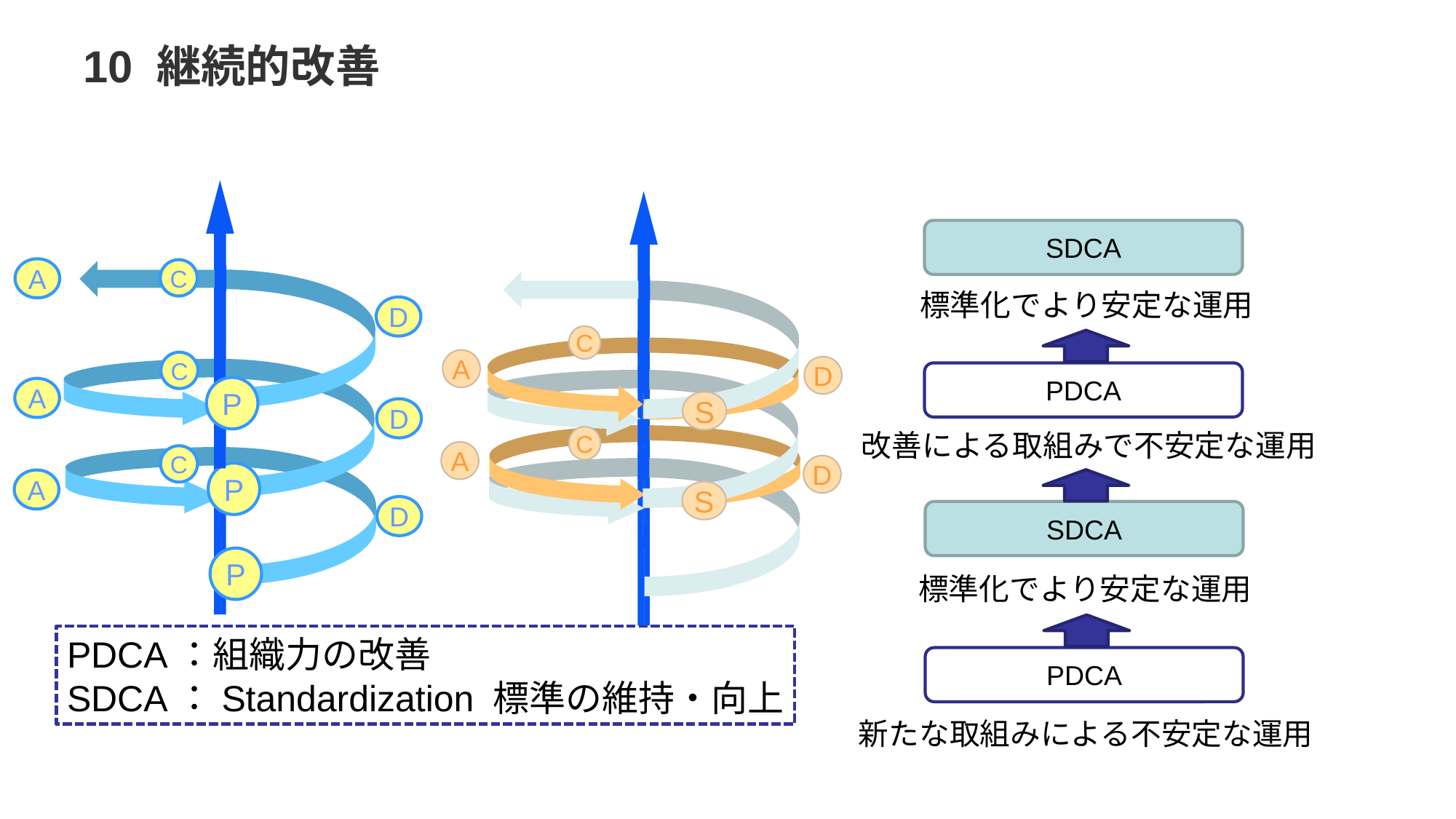

# 10 継続的改善

A
C

D

C

P
A
D

C

P
A
D
P

SDCA

標準化でより安定な運用
C

A
D
PDCA

S

改善による取組みで不安定な運用

C
A

D

S
SDCA
標準化でより安定な運用

PDCA：組織力の改善
SDCA：Standardization 標準の維持・向上
PDCA
新たな取組みによる不安定な運用